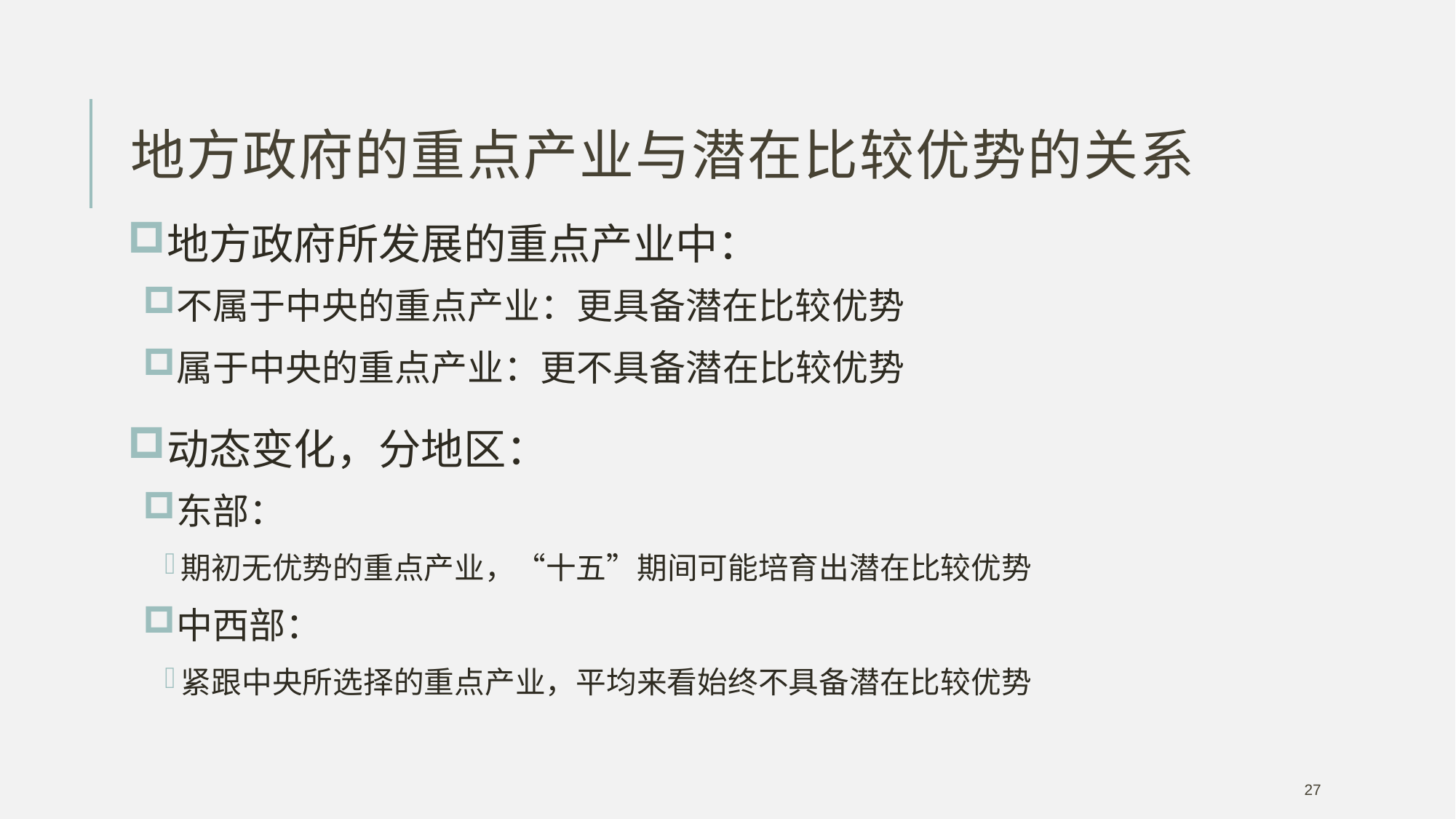

# 地方政府的重点产业与潜在比较优势的关系
地方政府所发展的重点产业中：
不属于中央的重点产业：更具备潜在比较优势
属于中央的重点产业：更不具备潜在比较优势
动态变化，分地区：
东部：
期初无优势的重点产业，“十五”期间可能培育出潜在比较优势
中西部：
紧跟中央所选择的重点产业，平均来看始终不具备潜在比较优势

27